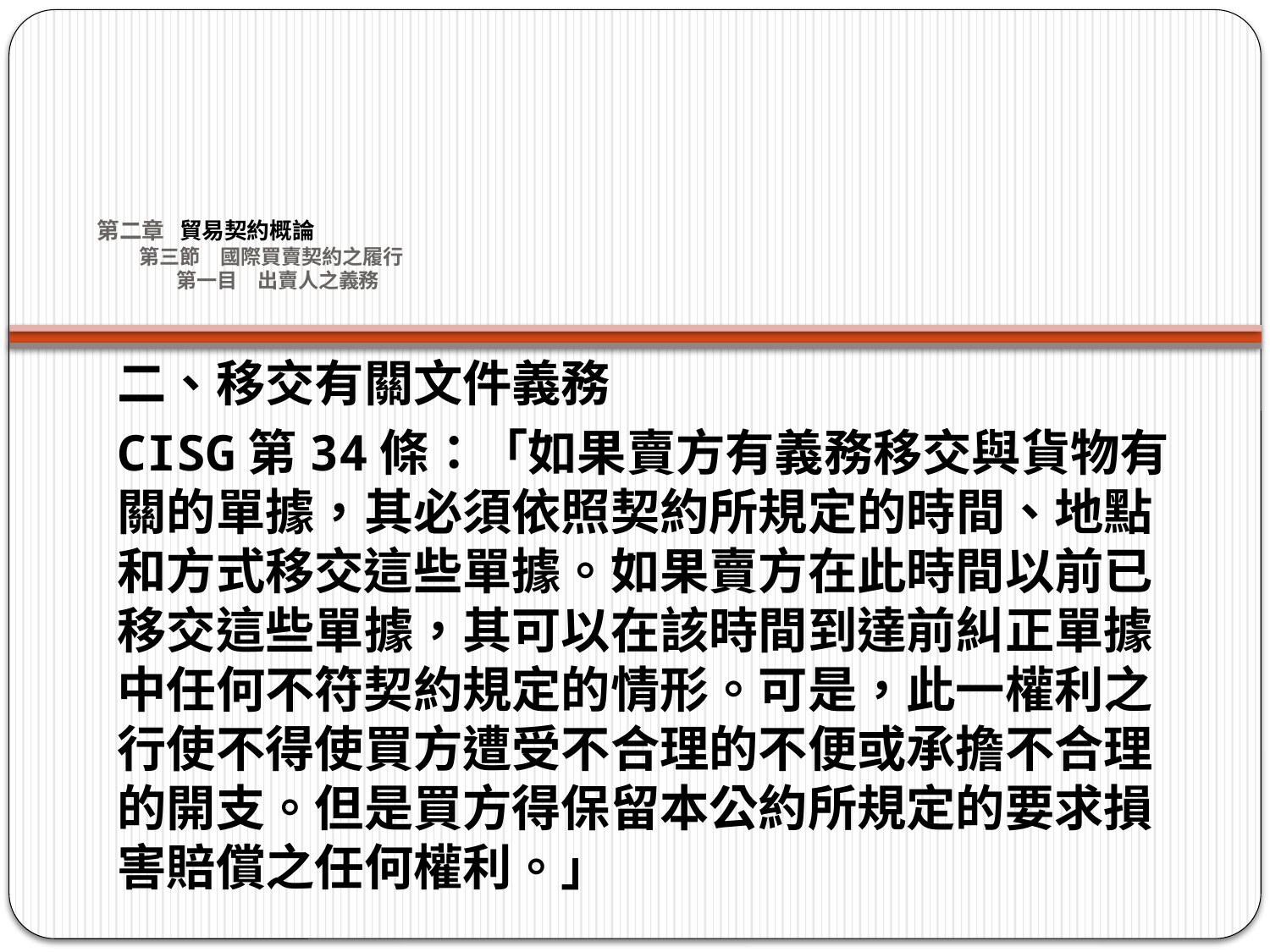

# 第二章   貿易契約概論 第三節　國際買賣契約之履行 第一目　出賣人之義務
二、移交有關文件義務
CISG第34條：「如果賣方有義務移交與貨物有關的單據，其必須依照契約所規定的時間、地點和方式移交這些單據。如果賣方在此時間以前已移交這些單據，其可以在該時間到達前糾正單據中任何不符契約規定的情形。可是，此一權利之行使不得使買方遭受不合理的不便或承擔不合理的開支。但是買方得保留本公約所規定的要求損害賠償之任何權利。」